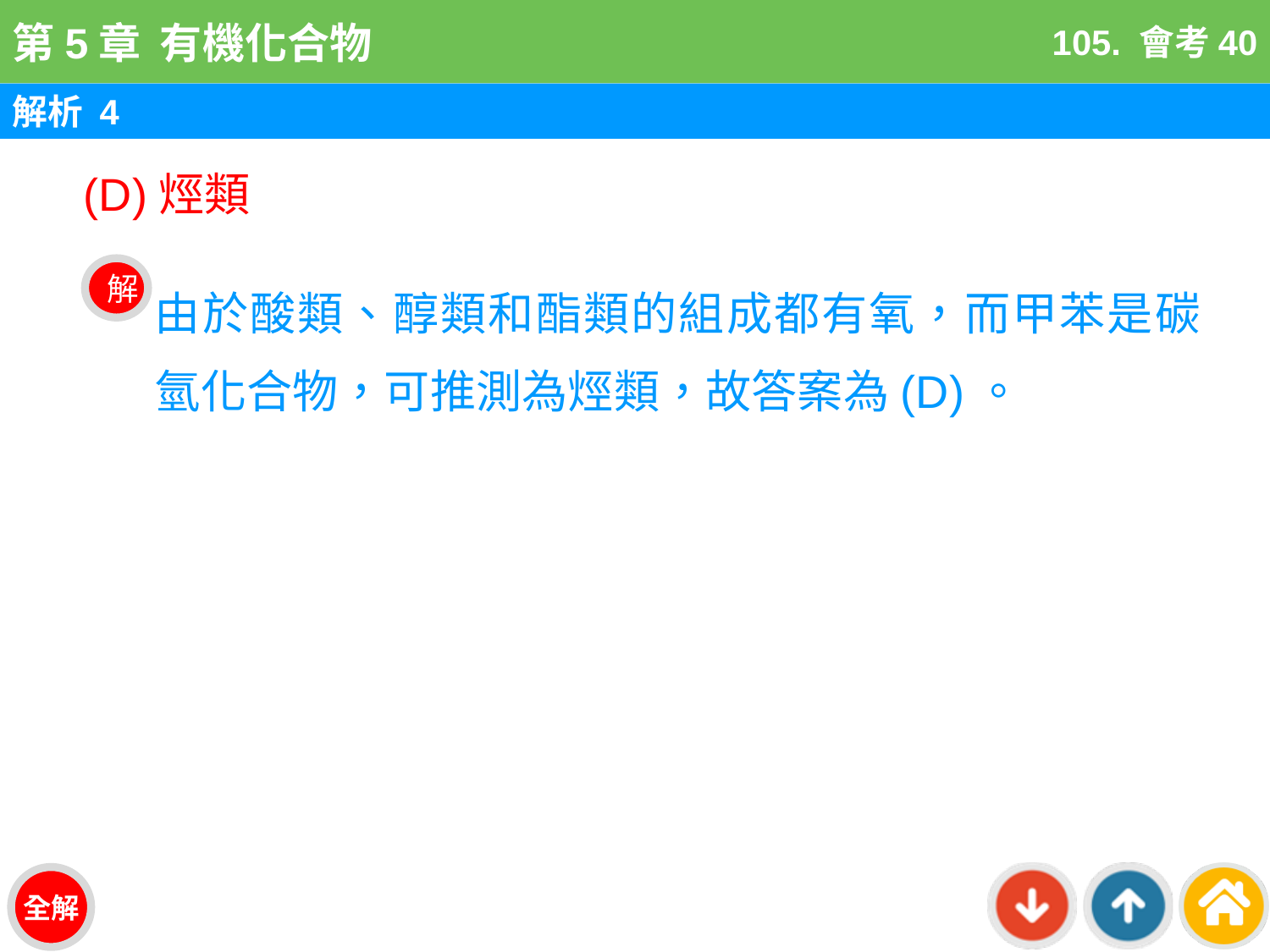

105. 會考40
解析 4
(D)烴類
由於酸類、醇類和酯類的組成都有氧，而甲苯是碳氫化合物，可推測為烴類，故答案為(D)。
解
全解